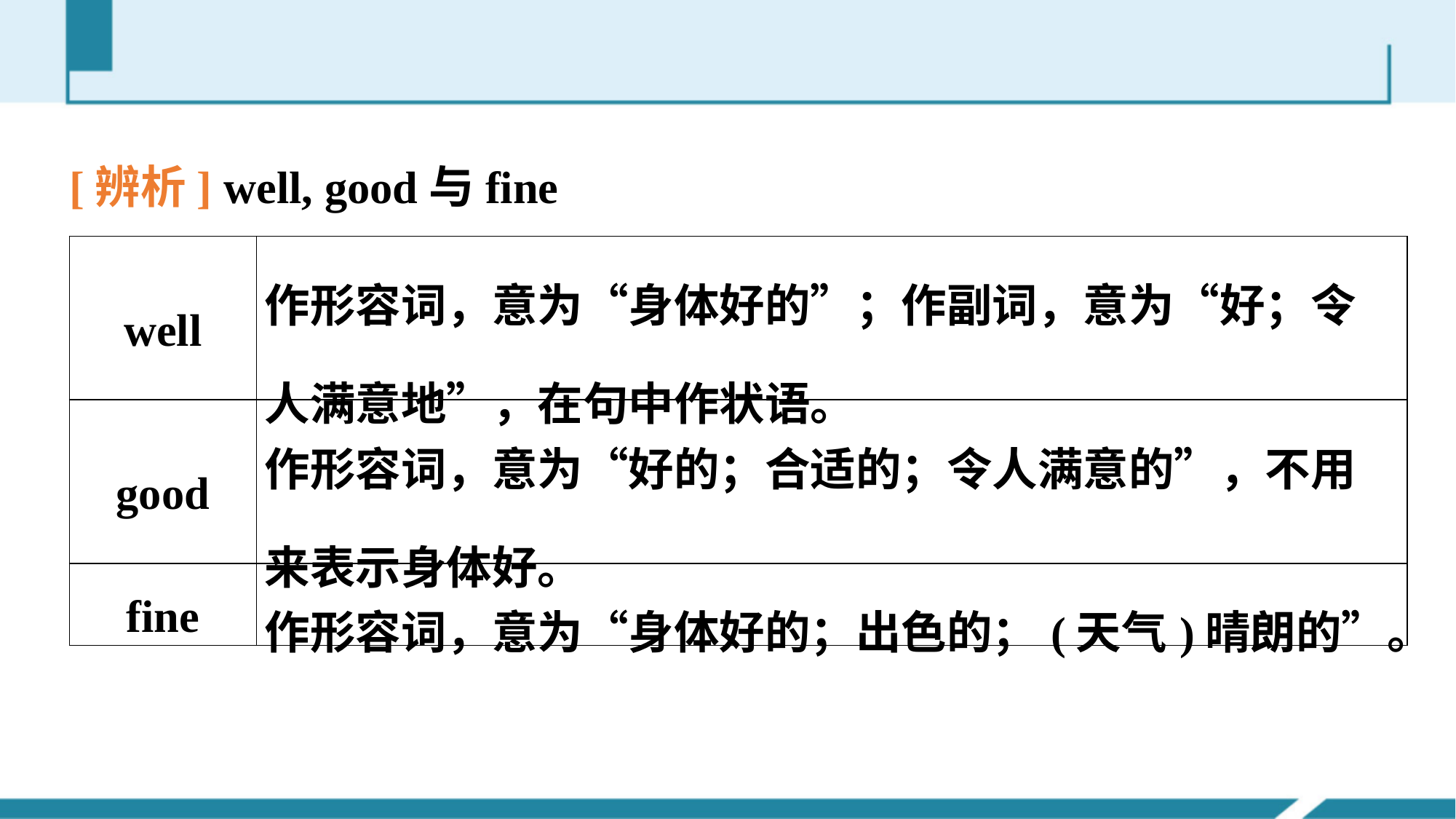

[辨析] well, good与fine
| well | 作形容词，意为“身体好的”；作副词，意为“好；令人满意地”，在句中作状语。 |
| --- | --- |
| good | 作形容词，意为“好的；合适的；令人满意的”，不用来表示身体好。 |
| fine | 作形容词，意为“身体好的；出色的；(天气)晴朗的”。 |